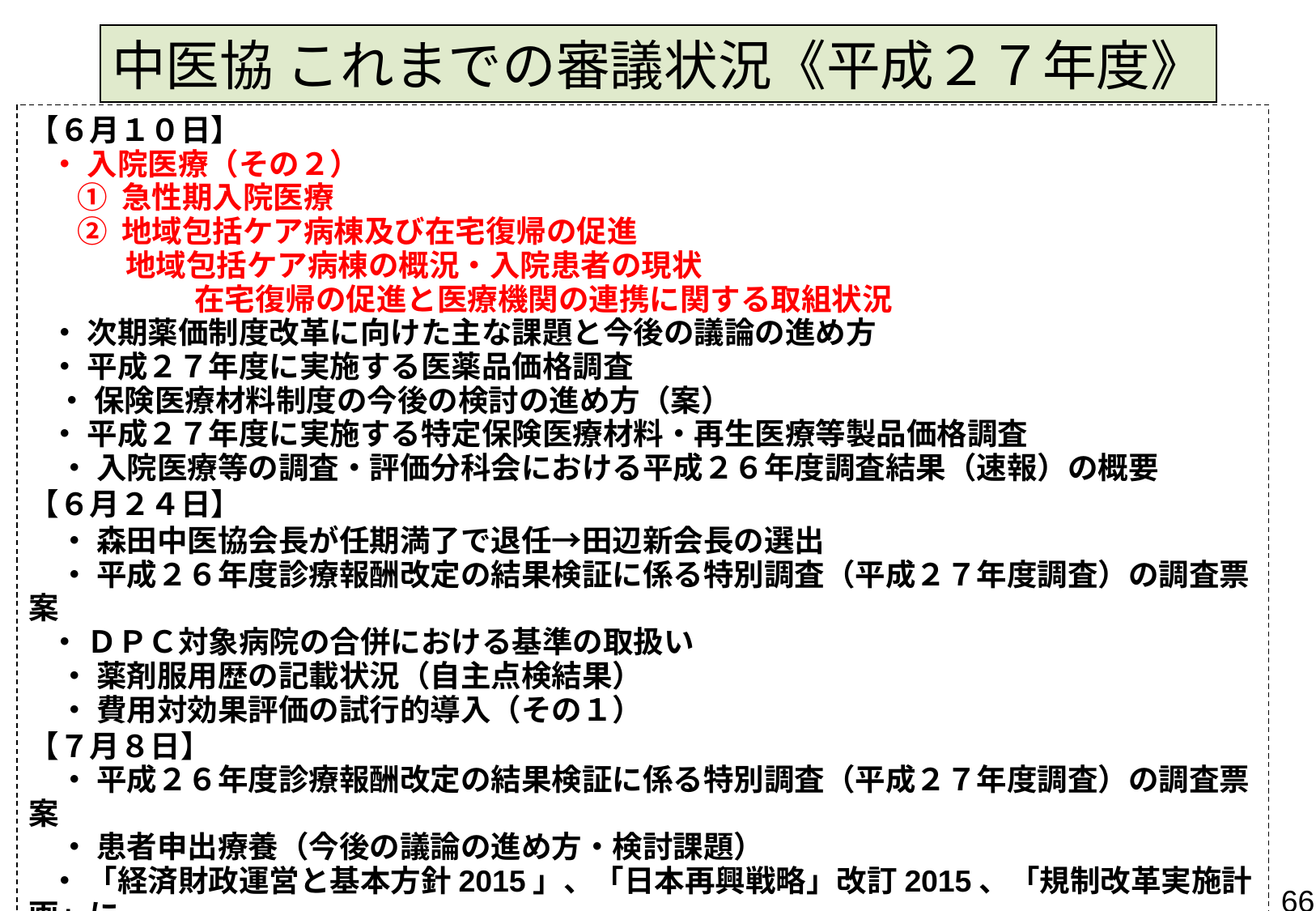

中医協 これまでの審議状況《平成２７年度》
【６月１０日】
  ・ 入院医療（その２）
       ① 急性期入院医療
       ② 地域包括ケア病棟及び在宅復帰の促進
             地域包括ケア病棟の概況・入院患者の現状
　　　　　  在宅復帰の促進と医療機関の連携に関する取組状況
  ・ 次期薬価制度改革に向けた主な課題と今後の議論の進め方
  ・ 平成２７年度に実施する医薬品価格調査
   ・ 保険医療材料制度の今後の検討の進め方（案）
  ・ 平成２７年度に実施する特定保険医療材料・再生医療等製品価格調査
　・ 入院医療等の調査・評価分科会における平成２６年度調査結果（速報）の概要
【６月２４日】
　・ 森田中医協会長が任期満了で退任→田辺新会長の選出
　・ 平成２６年度診療報酬改定の結果検証に係る特別調査（平成２７年度調査）の調査票案
  ・ ＤＰＣ対象病院の合併における基準の取扱い
　・ 薬剤服用歴の記載状況（自主点検結果）
　・ 費用対効果評価の試行的導入（その１）
【７月８日】
　・ 平成２６年度診療報酬改定の結果検証に係る特別調査（平成２７年度調査）の調査票案
　・ 患者申出療養（今後の議論の進め方・検討課題）
  ・ 「経済財政運営と基本方針2015」、「日本再興戦略」改訂2015、「規制改革実施計画」に
    掲げられた事項の報告
66